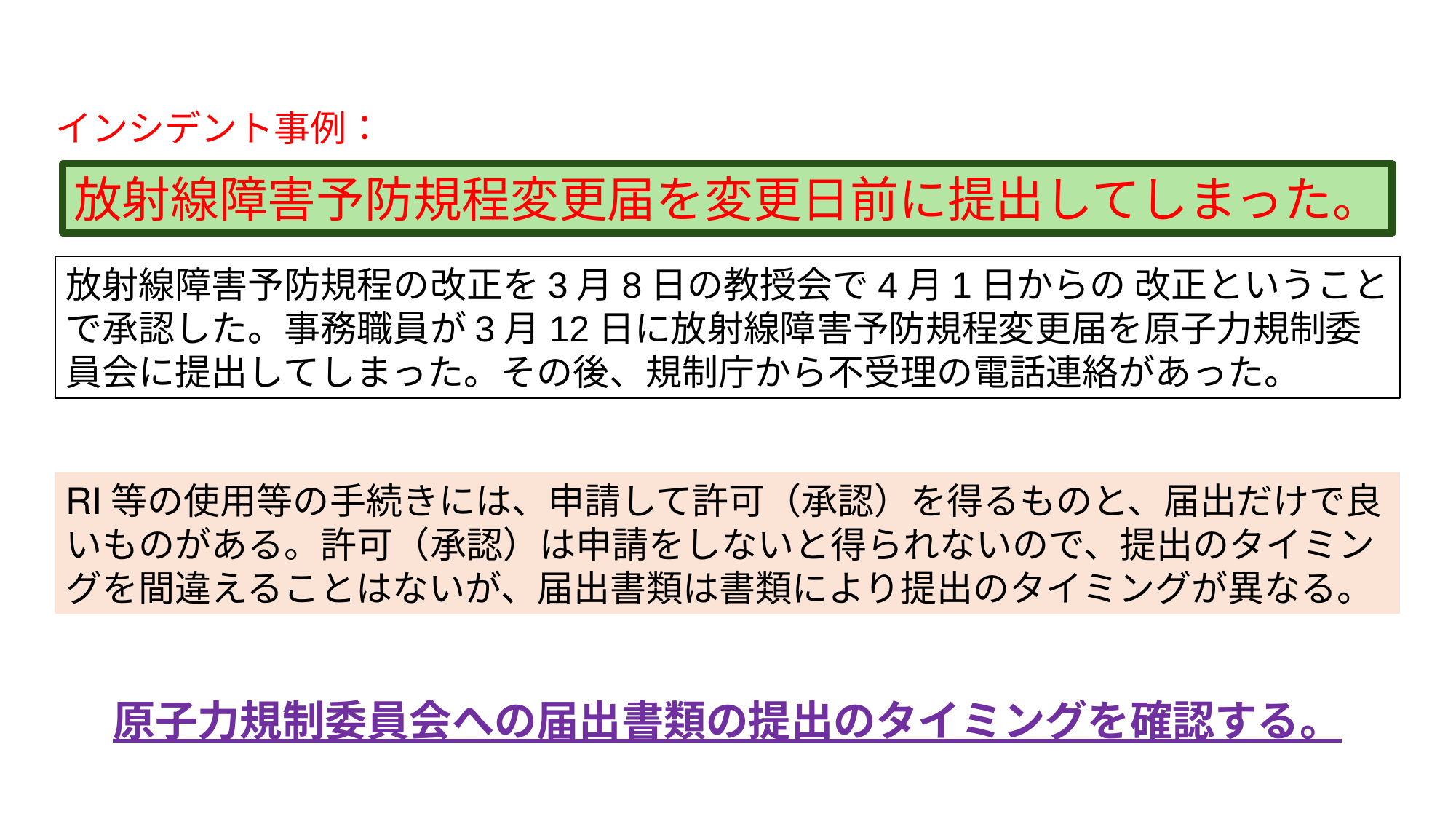

インシデント事例：
放射線障害予防規程変更届を変更日前に提出してしまった。
放射線障害予防規程の改正を3月8日の教授会で4月1日からの 改正ということで承認した。事務職員が3月12日に放射線障害予防規程変更届を原子力規制委員会に提出してしまった。その後、規制庁から不受理の電話連絡があった。
RI等の使用等の手続きには、申請して許可（承認）を得るものと、届出だけで良いものがある。許可（承認）は申請をしないと得られないので、提出のタイミングを間違えることはないが、届出書類は書類により提出のタイミングが異なる。
原子力規制委員会への届出書類の提出のタイミングを確認する。